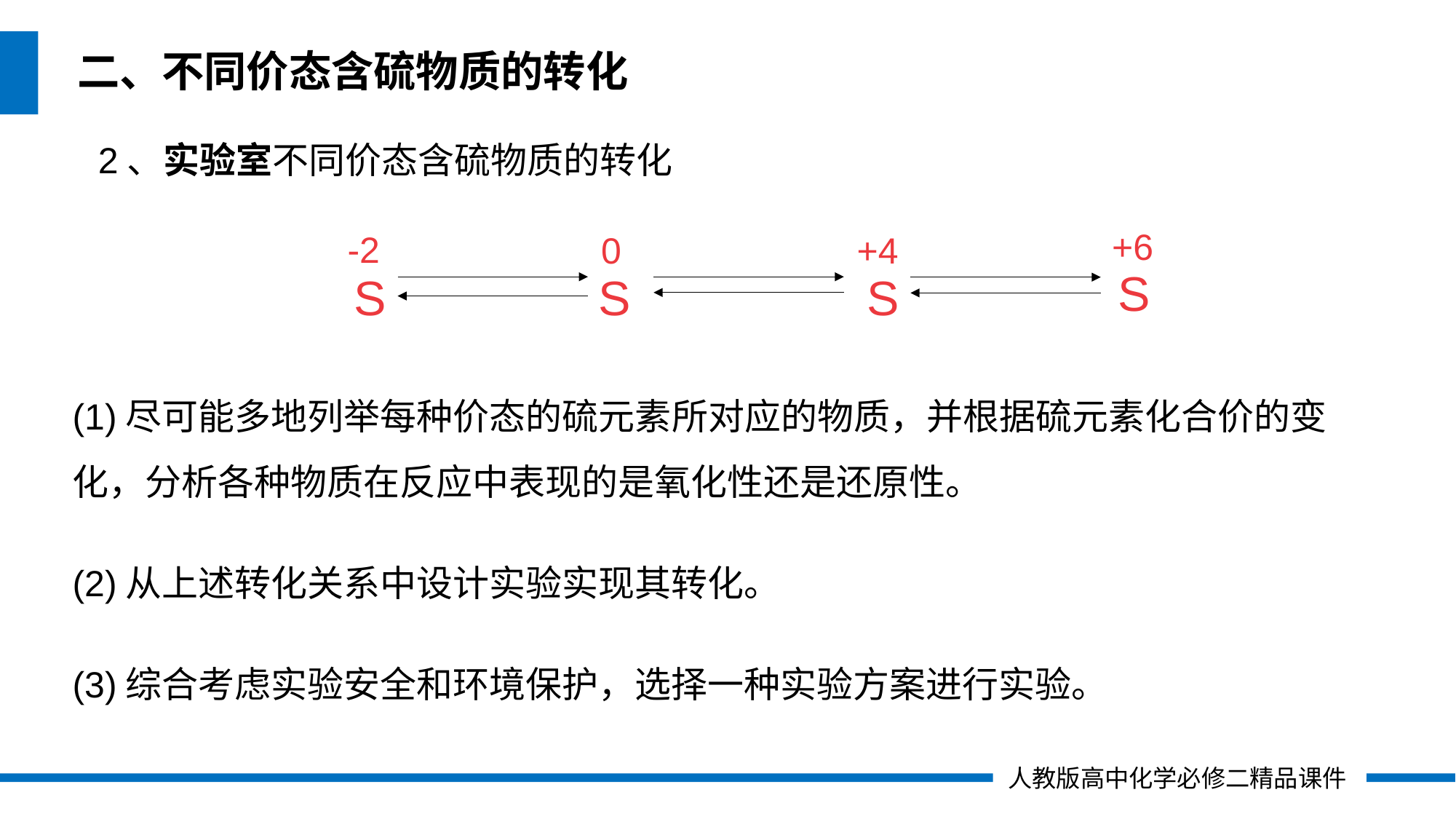

二、不同价态含硫物质的转化
2、实验室不同价态含硫物质的转化
 +6
-2
 0
 +4
S
S
S
S
(1)尽可能多地列举每种价态的硫元素所对应的物质，并根据硫元素化合价的变化，分析各种物质在反应中表现的是氧化性还是还原性。
(2)从上述转化关系中设计实验实现其转化。
(3)综合考虑实验安全和环境保护，选择一种实验方案进行实验。